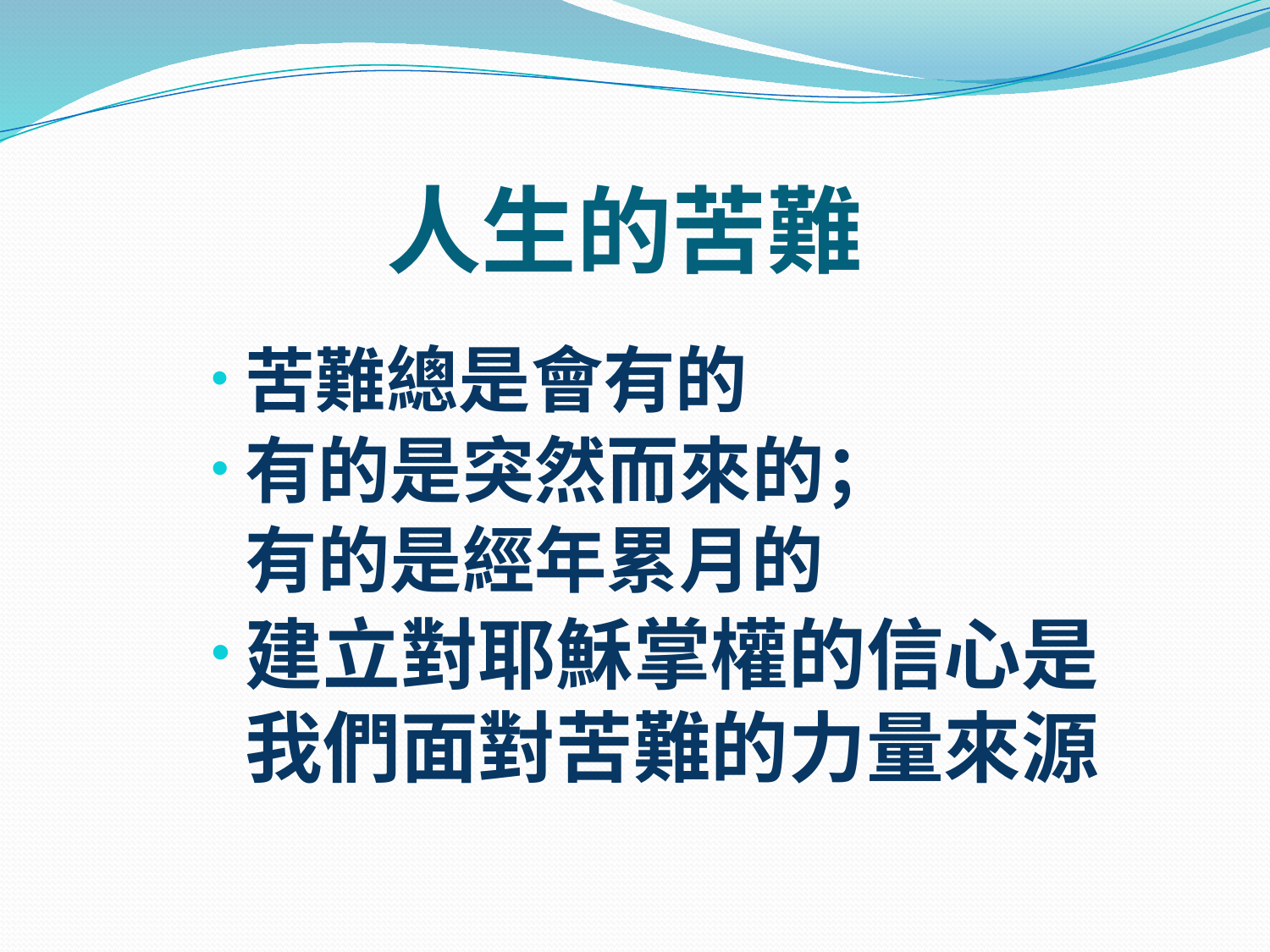

# 人生的苦難
苦難總是會有的
有的是突然而來的；
	有的是經年累月的
建立對耶穌掌權的信心是我們面對苦難的力量來源